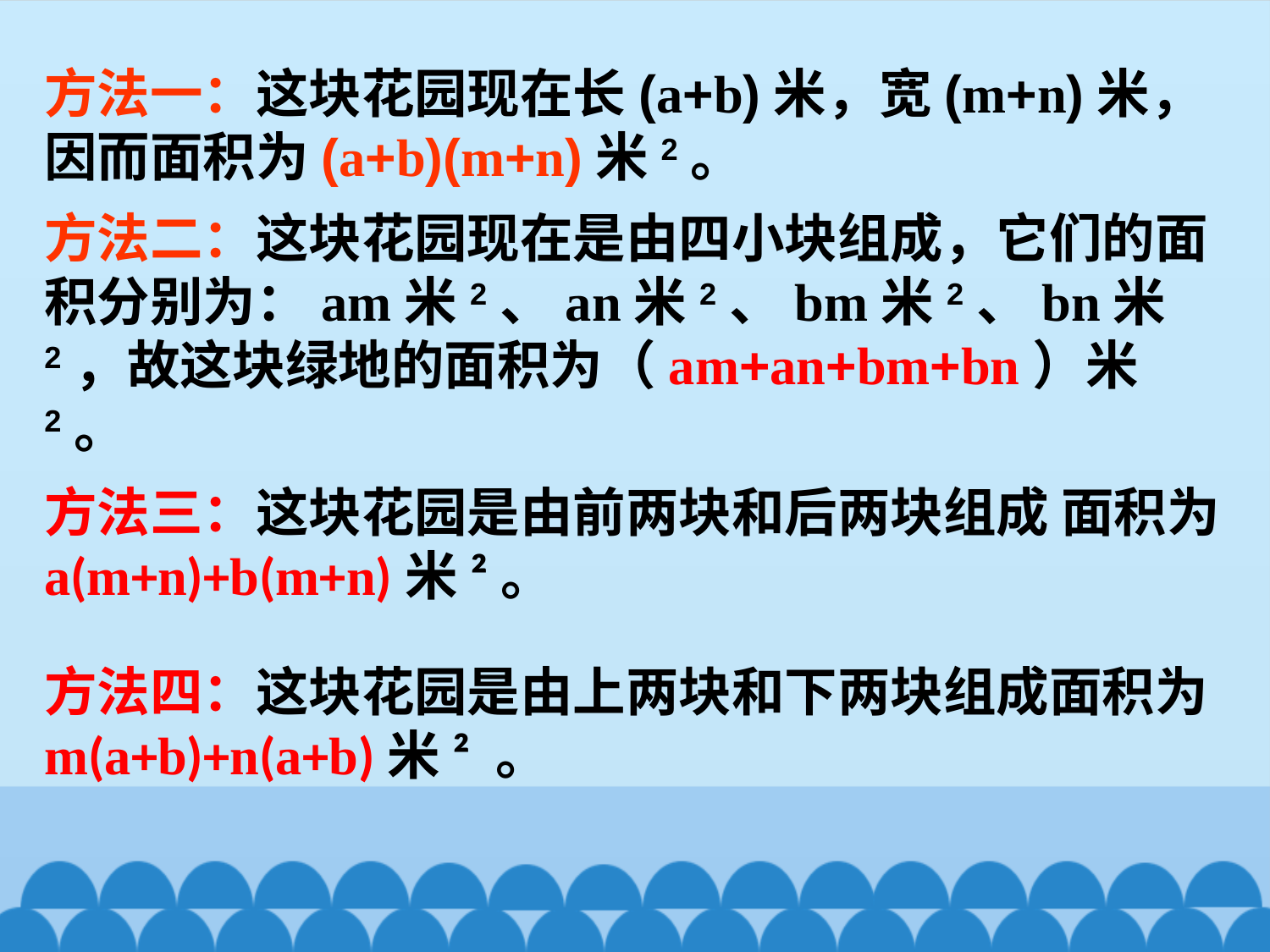

方法一：这块花园现在长(a+b)米，宽(m+n)米，因而面积为(a+b)(m+n)米2。
方法二：这块花园现在是由四小块组成，它们的面积分别为：am米2、an米2、bm米2、bn米2，故这块绿地的面积为（am+an+bm+bn）米2。
方法三：这块花园是由前两块和后两块组成 面积为a(m+n)+b(m+n)米²。
方法四：这块花园是由上两块和下两块组成面积为m(a+b)+n(a+b)米² 。